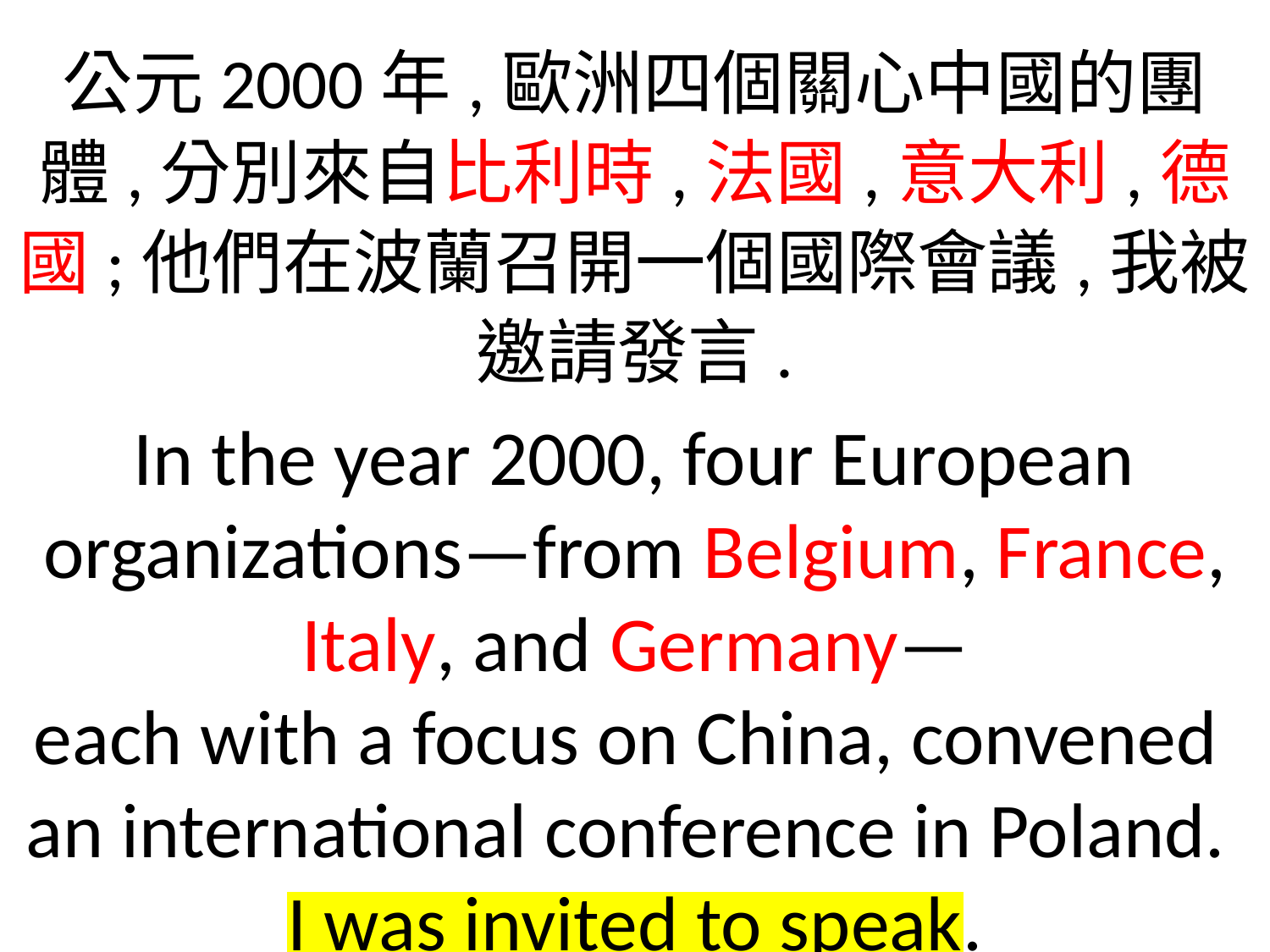

公元2000年,歐洲四個關心中國的團體,分別來自比利時,法國,意大利,德國;他們在波蘭召開一個國際會議,我被邀請發言.
In the year 2000, four European organizations—from Belgium, France, Italy, and Germany—
each with a focus on China, convened
an international conference in Poland.
I was invited to speak.